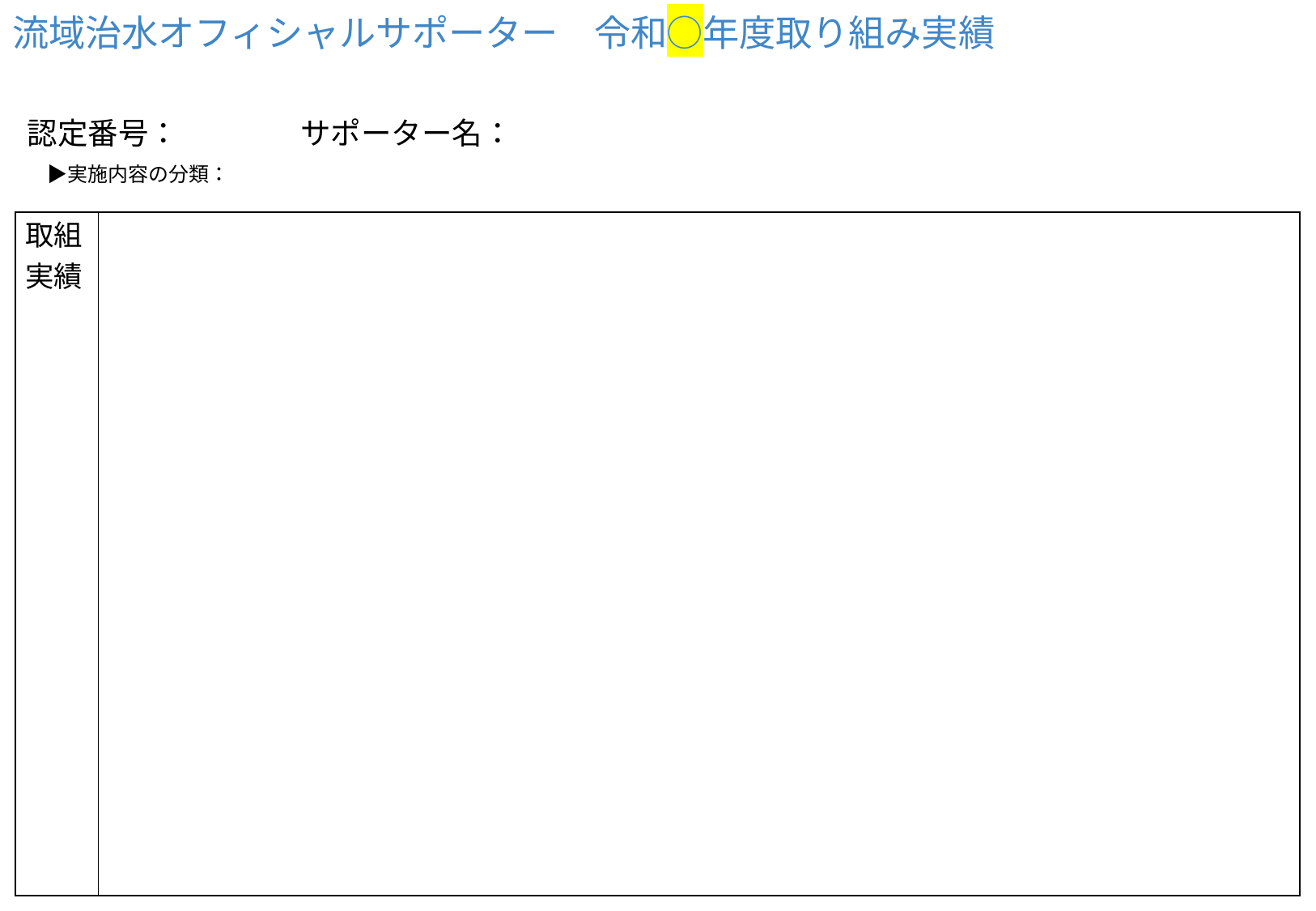

流域治水オフィシャルサポーター　令和○年度取り組み実績
認定番号：　　　　サポーター名：
　▶実施内容の分類：
| 取組 実績 |  |
| --- | --- |